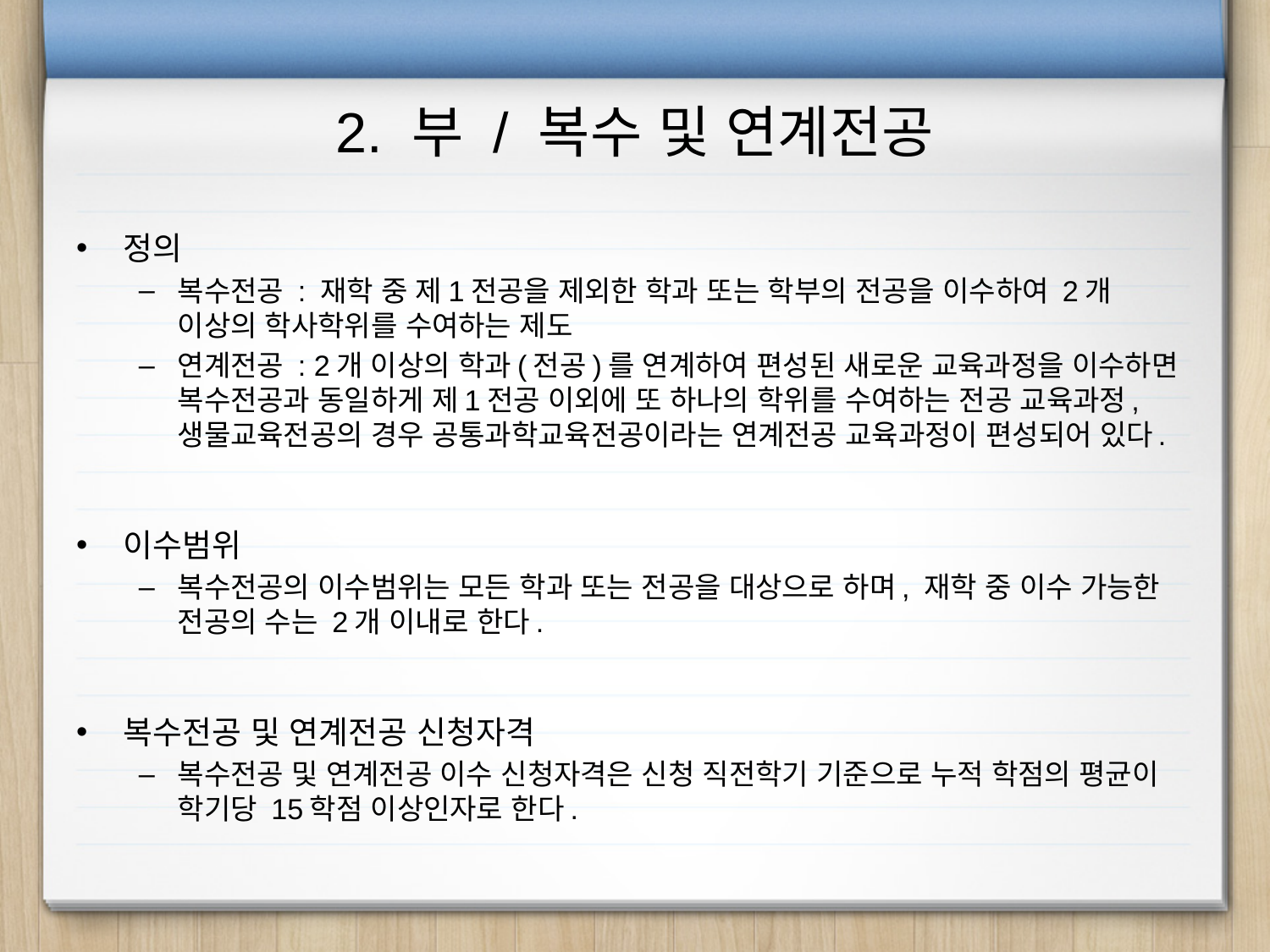

# 2. 부 / 복수 및 연계전공
정의
복수전공 : 재학 중 제1전공을 제외한 학과 또는 학부의 전공을 이수하여 2개 이상의 학사학위를 수여하는 제도
연계전공 : 2개 이상의 학과(전공)를 연계하여 편성된 새로운 교육과정을 이수하면 복수전공과 동일하게 제1전공 이외에 또 하나의 학위를 수여하는 전공 교육과정, 생물교육전공의 경우 공통과학교육전공이라는 연계전공 교육과정이 편성되어 있다.

이수범위
복수전공의 이수범위는 모든 학과 또는 전공을 대상으로 하며, 재학 중 이수 가능한 전공의 수는 2개 이내로 한다.

복수전공 및 연계전공 신청자격
복수전공 및 연계전공 이수 신청자격은 신청 직전학기 기준으로 누적 학점의 평균이 학기당 15학점 이상인자로 한다.